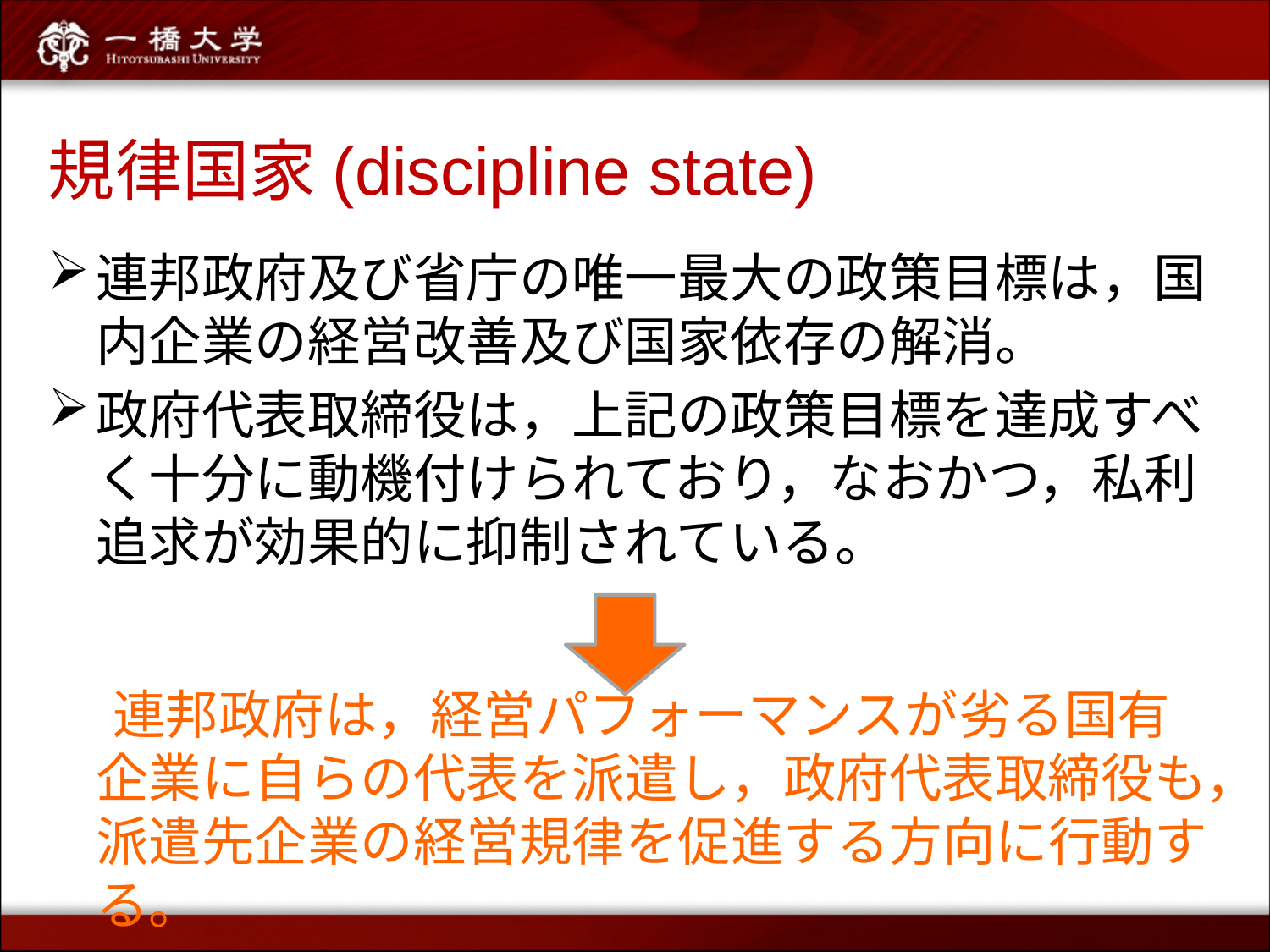

# 規律国家(discipline state)
連邦政府及び省庁の唯一最大の政策目標は，国内企業の経営改善及び国家依存の解消。
政府代表取締役は，上記の政策目標を達成すべく十分に動機付けられており，なおかつ，私利追求が効果的に抑制されている。

　 連邦政府は，経営パフォーマンスが劣る国有企業に自らの代表を派遣し，政府代表取締役も，派遣先企業の経営規律を促進する方向に行動する。